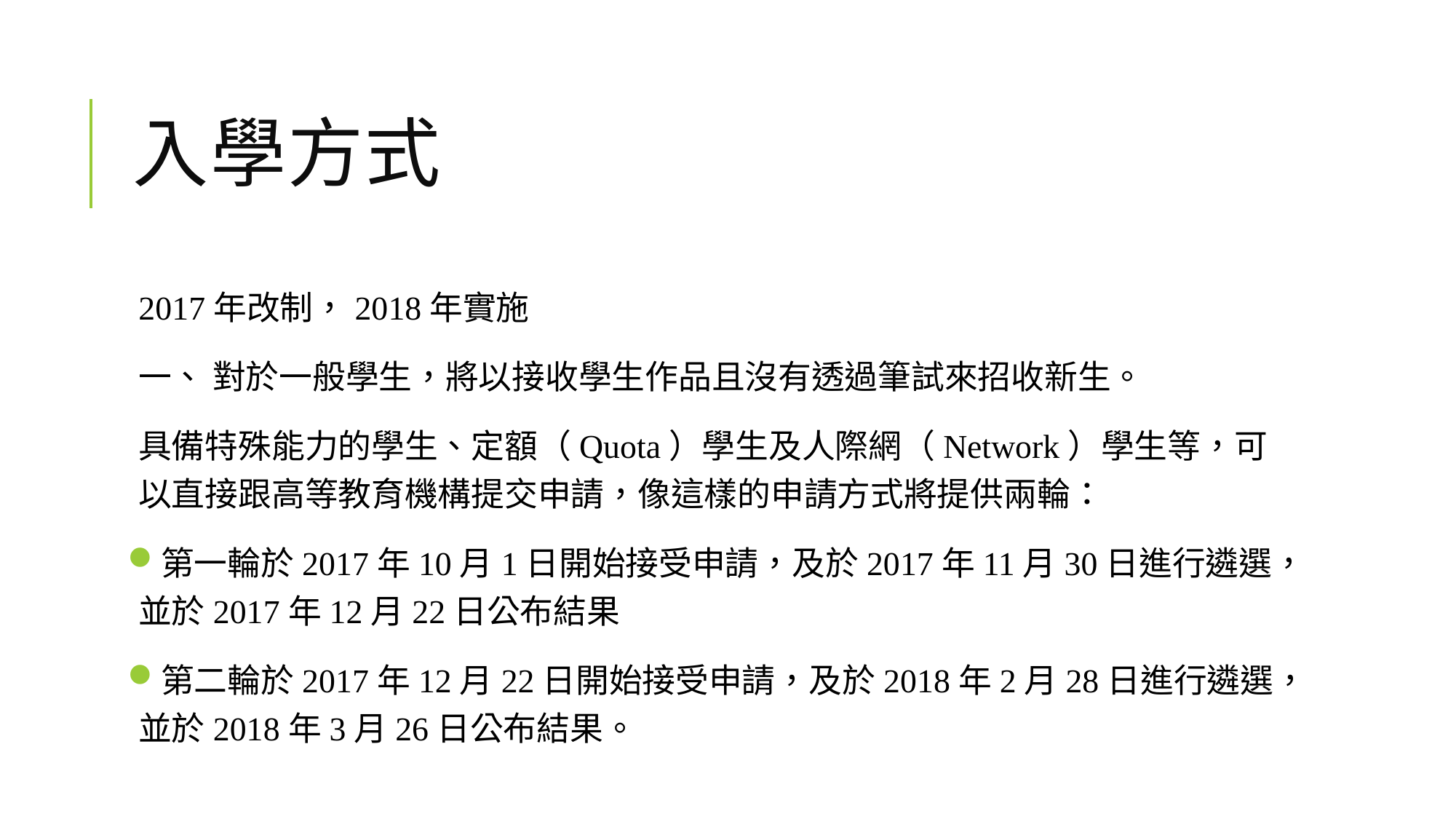

# 入學方式
2017年改制，2018年實施
一、 對於一般學生，將以接收學生作品且沒有透過筆試來招收新生。
具備特殊能力的學生、定額（Quota）學生及人際網（Network）學生等，可以直接跟高等教育機構提交申請，像這樣的申請方式將提供兩輪：
第一輪於2017年10月1日開始接受申請，及於2017年11月30日進行遴選，並於2017年12月22日公布結果
第二輪於2017年12月22日開始接受申請，及於2018年2月28日進行遴選，並於2018年3月26日公布結果。